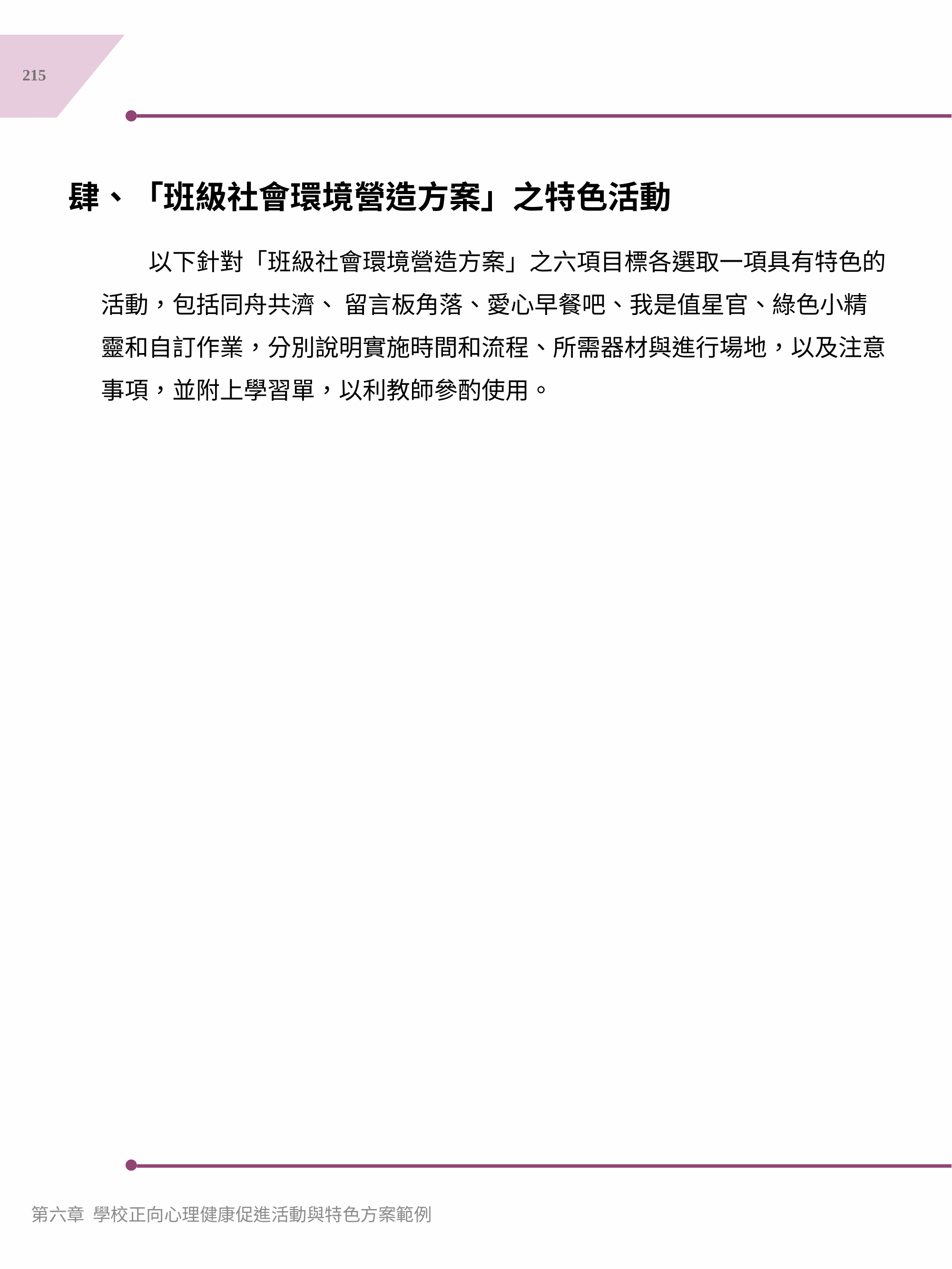

215
肆、「班級社會環境營造方案」之特色活動
　　以下針對「班級社會環境營造方案」之六項目標各選取一項具有特色的活動，包括同舟共濟、 留言板角落、愛心早餐吧、我是值星官、綠色小精靈和自訂作業，分別說明實施時間和流程、所需器材與進行場地，以及注意事項，並附上學習單，以利教師參酌使用。
第六章  學校正向心理健康促進活動與特色方案範例